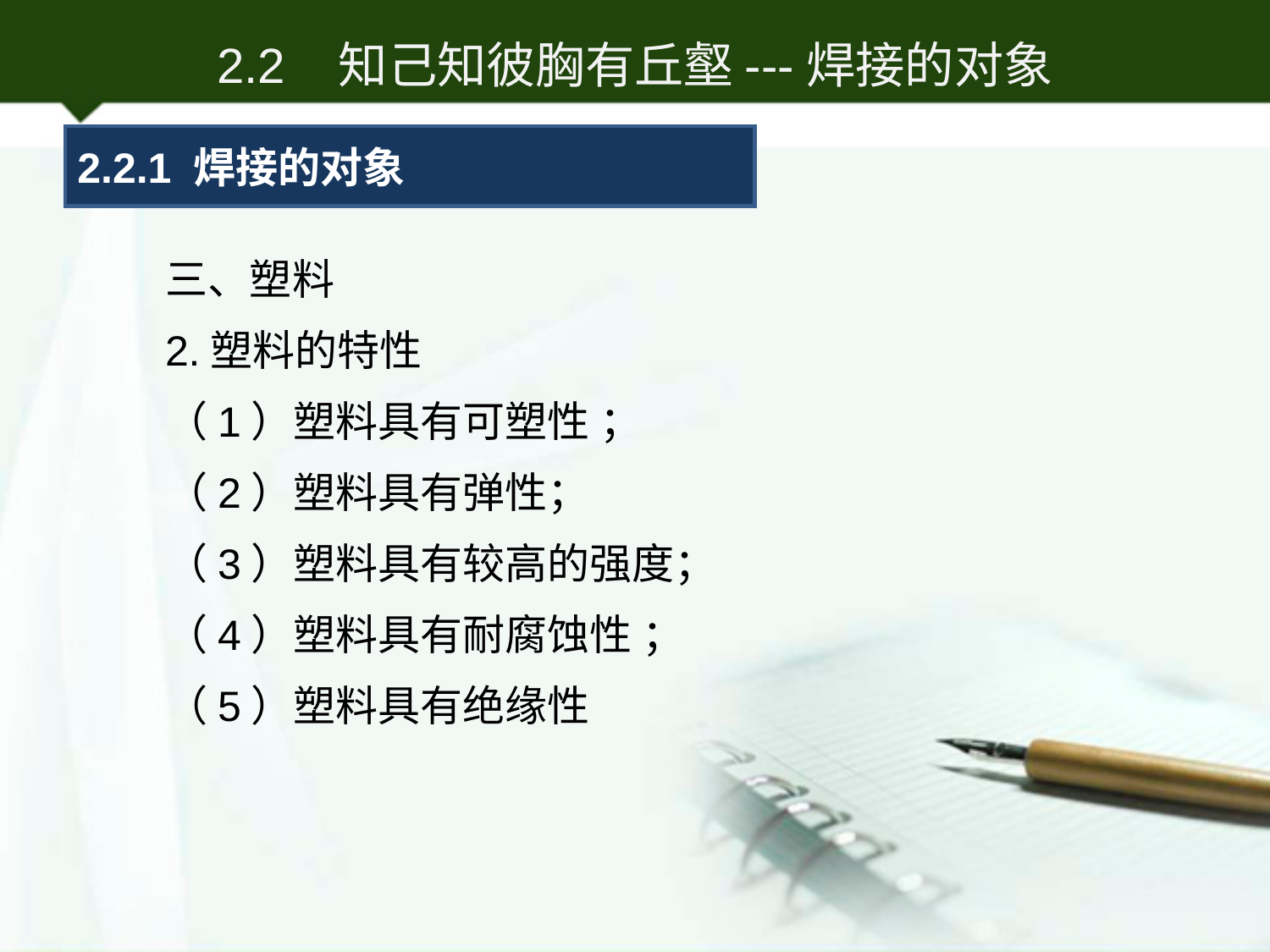

2.2   知己知彼胸有丘壑---焊接的对象
2.2.1 焊接的对象
三、塑料
2.塑料的特性
（1）塑料具有可塑性 ；
（2）塑料具有弹性；
（3）塑料具有较高的强度；
（4）塑料具有耐腐蚀性 ；
（5）塑料具有绝缘性